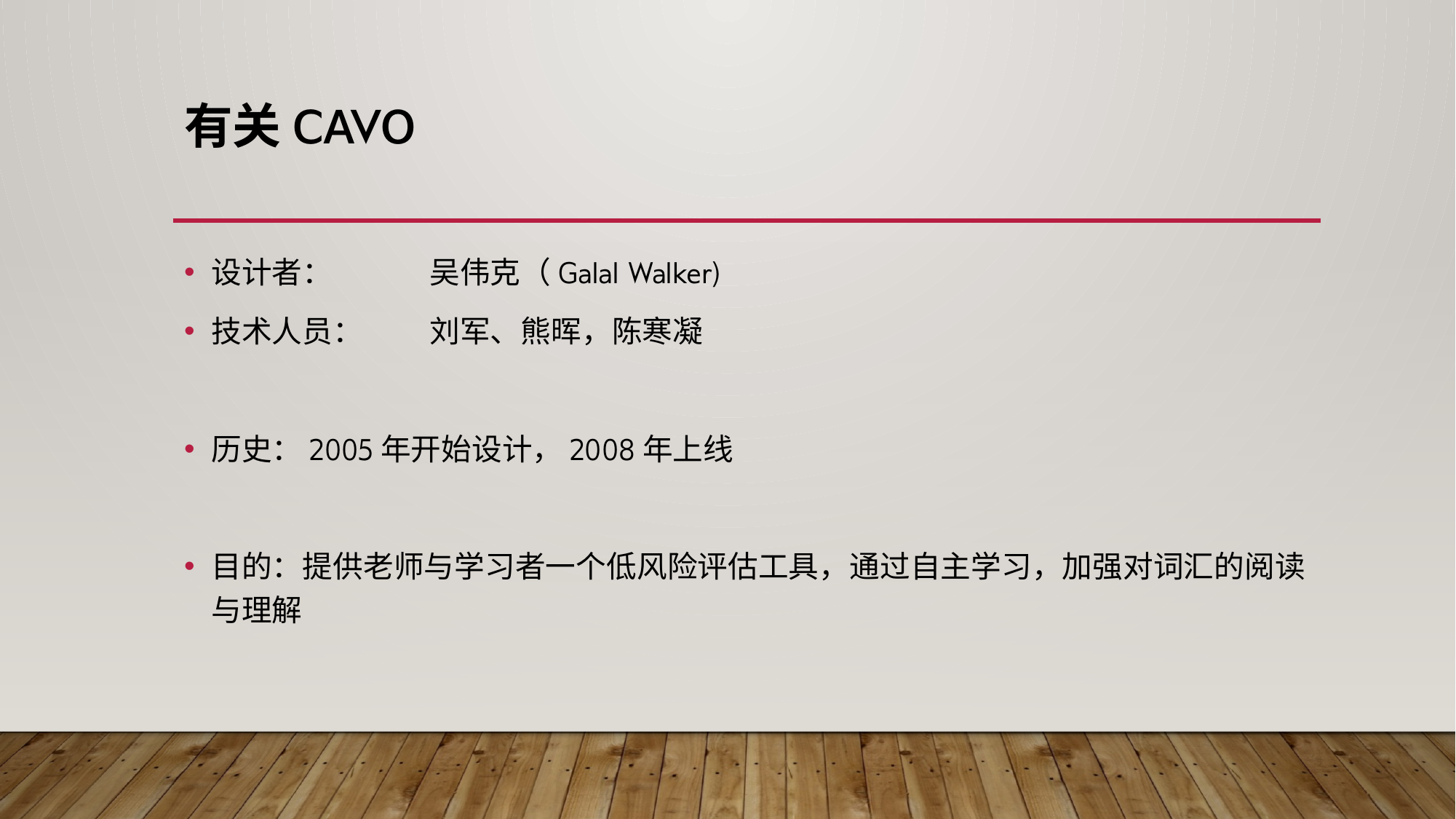

# 有关CAVO
设计者：	吴伟克（Galal Walker)
技术人员：	刘军、熊晖，陈寒凝

历史：2005年开始设计，2008年上线

目的：提供老师与学习者一个低风险评估工具，通过自主学习，加强对词汇的阅读与理解